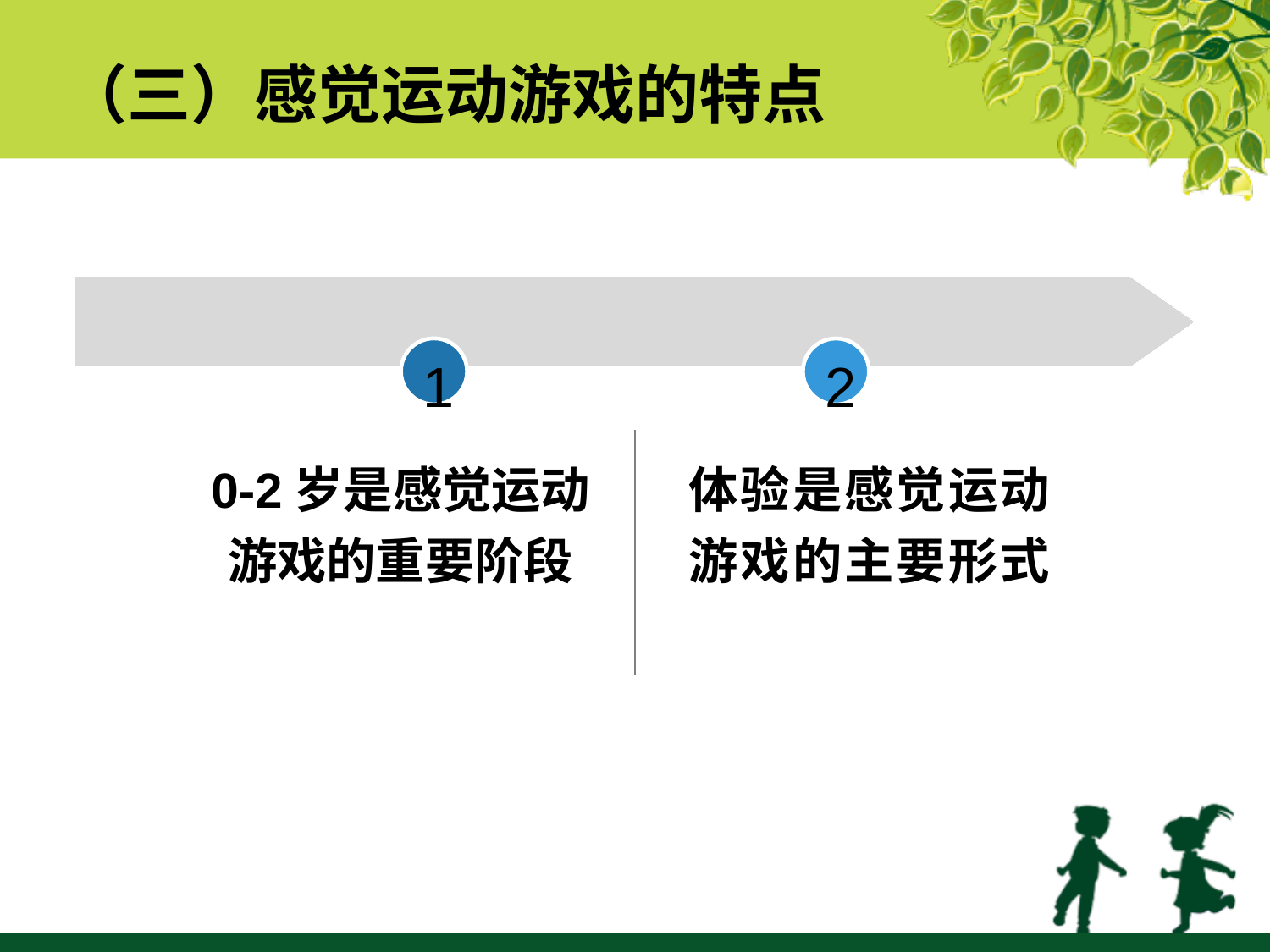

# （三）感觉运动游戏的特点

1
2
0-2岁是感觉运动
游戏的重要阶段
体验是感觉运动
游戏的主要形式